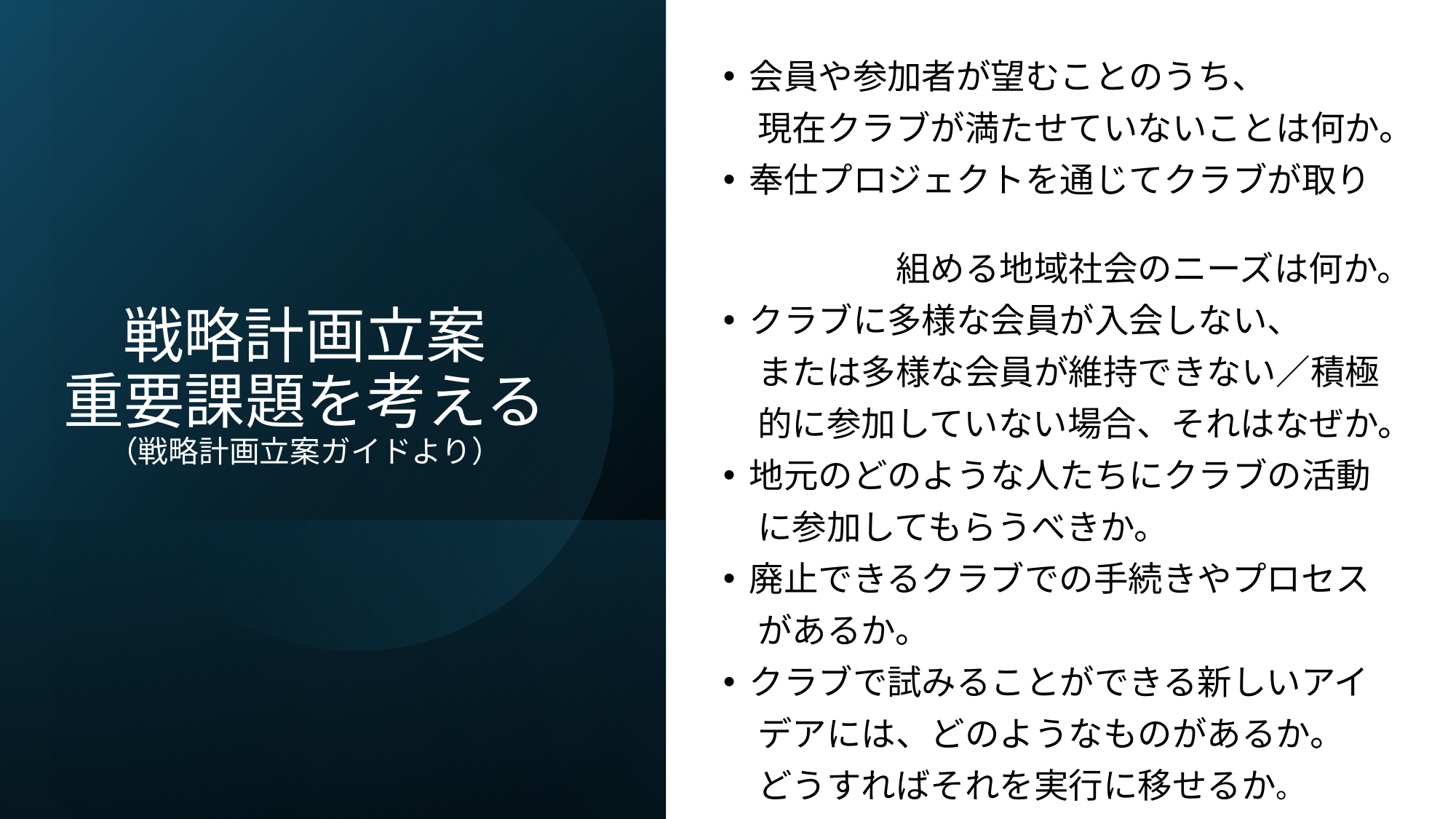

会員や参加者が望むことのうち、
　現在クラブが満たせていないことは何か。
奉仕プロジェクトを通じてクラブが取り
　　　　　組める地域社会のニーズは何か。
クラブに多様な会員が入会しない、
　または多様な会員が維持できない／積極
　的に参加していない場合、それはなぜか。
地元のどのような人たちにクラブの活動
　に参加してもらうべきか。
廃止できるクラブでの手続きやプロセス
　があるか。
クラブで試みることができる新しいアイ
　デアには、どのようなものがあるか。
　どうすればそれを実行に移せるか。

# 戦略計画立案 重要課題を考える （戦略計画立案ガイドより）